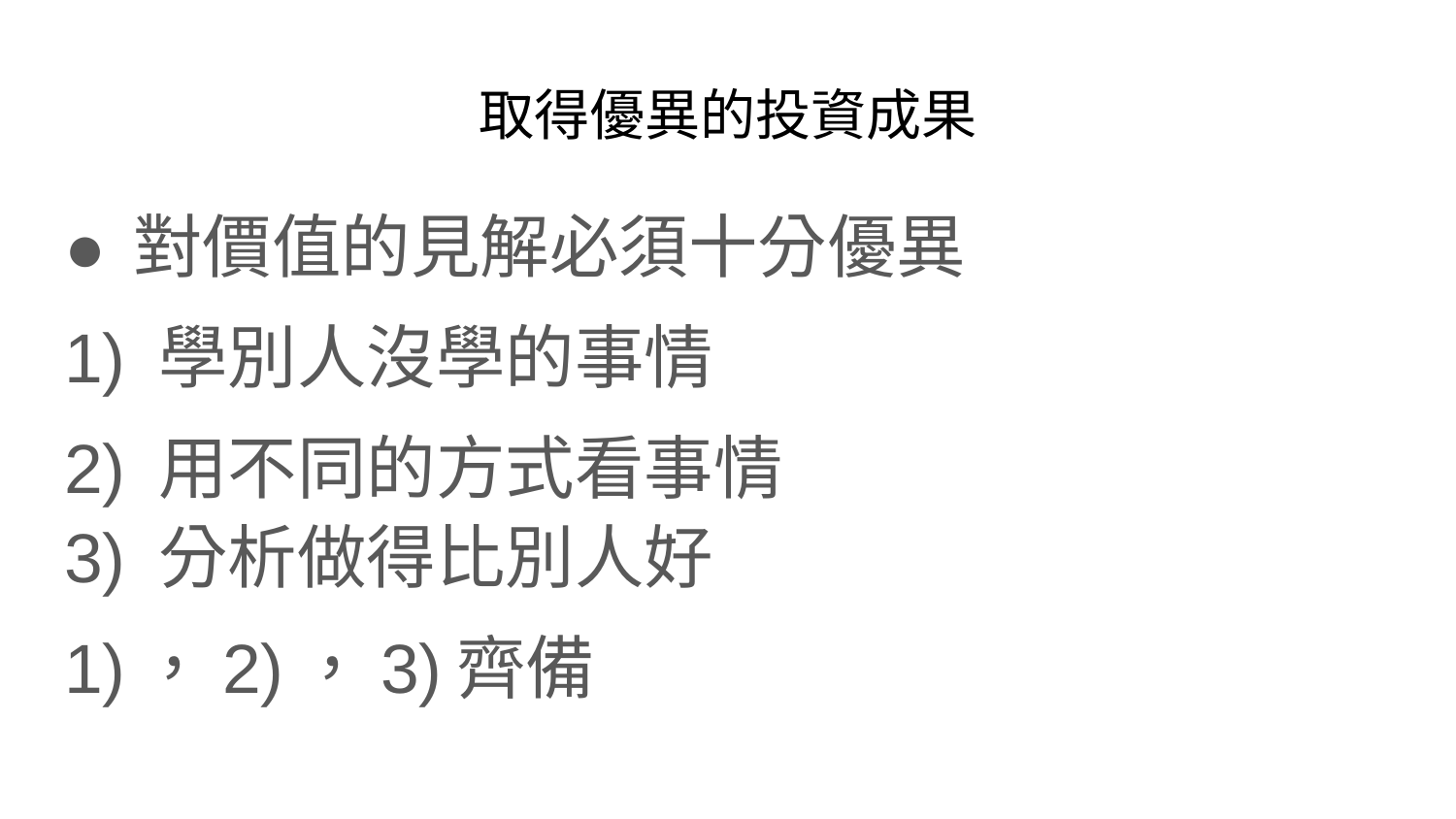

# 取得優異的投資成果
對價值的見解必須十分優異
1) 學別人沒學的事情
2) 用不同的方式看事情
3) 分析做得比別人好
1)，2)，3)齊備